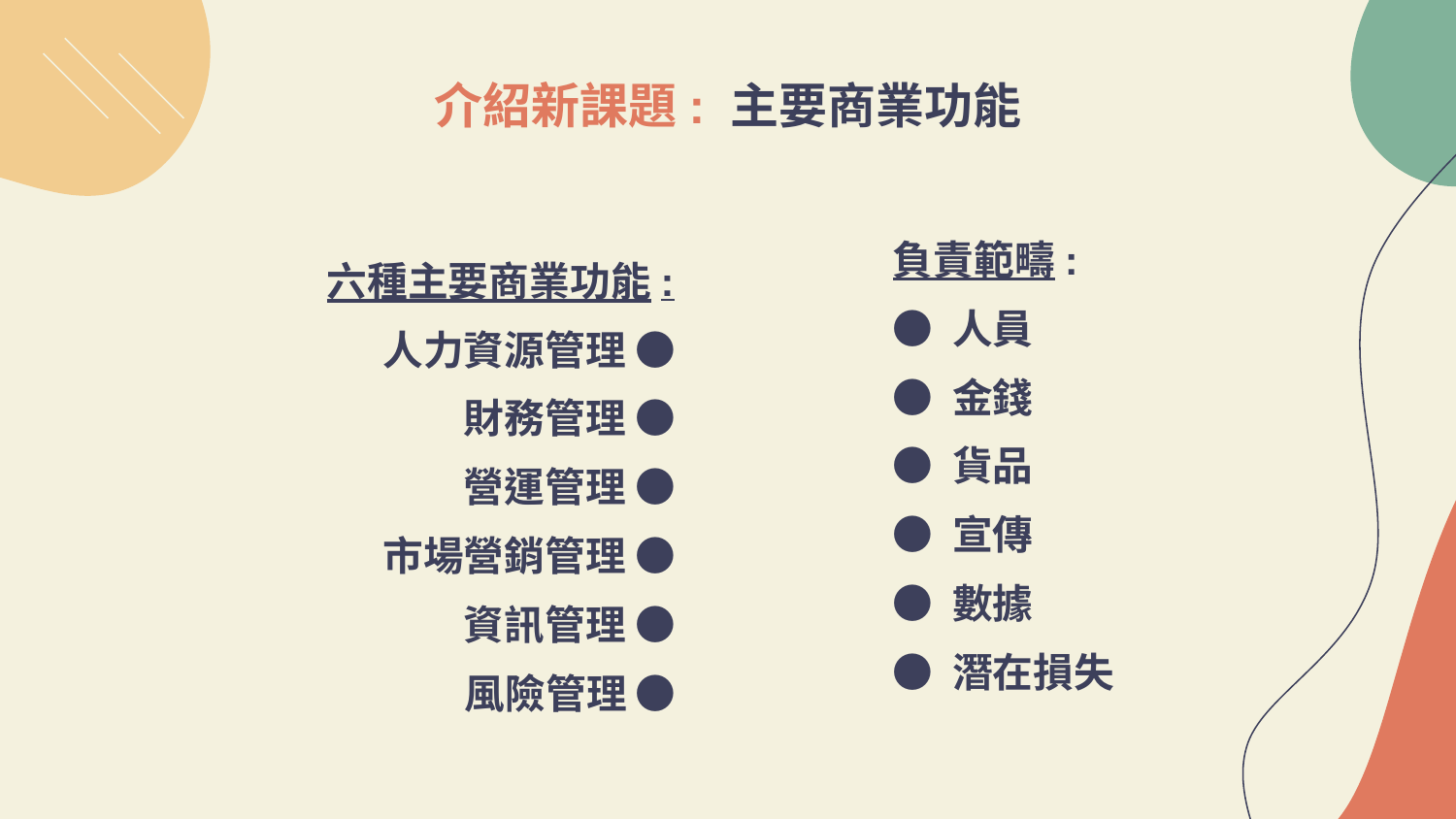

# 介紹新課題: 主要商業功能
負責範疇:
● 人員
● 金錢
● 貨品
● 宣傳
● 數據
● 潛在損失
六種主要商業功能:
人力資源管理 ●
財務管理 ●
營運管理 ●
市場營銷管理 ●
資訊管理 ●
風險管理 ●